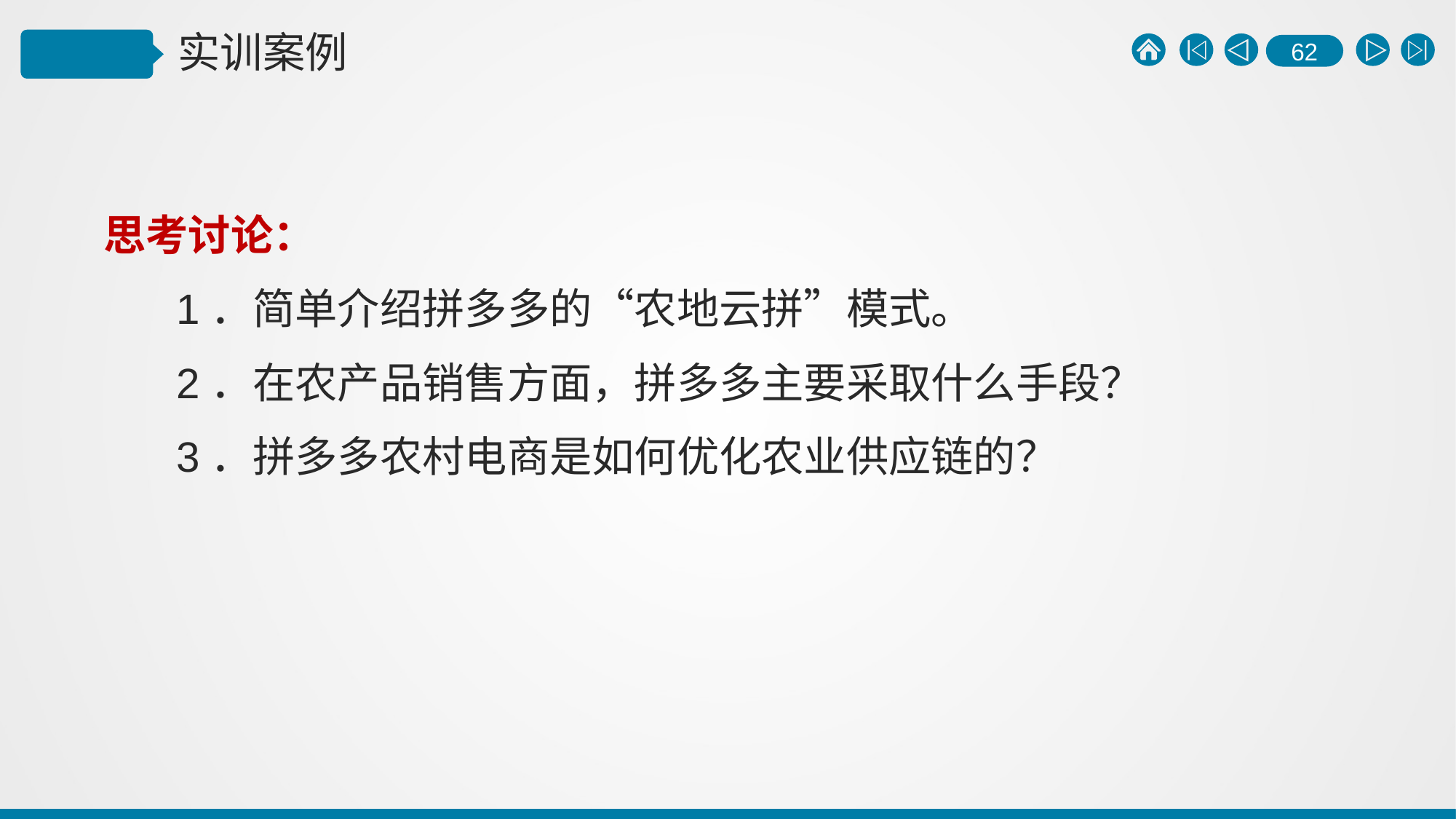

思考讨论：
1．简单介绍拼多多的“农地云拼”模式。
2．在农产品销售方面，拼多多主要采取什么手段？
3．拼多多农村电商是如何优化农业供应链的？